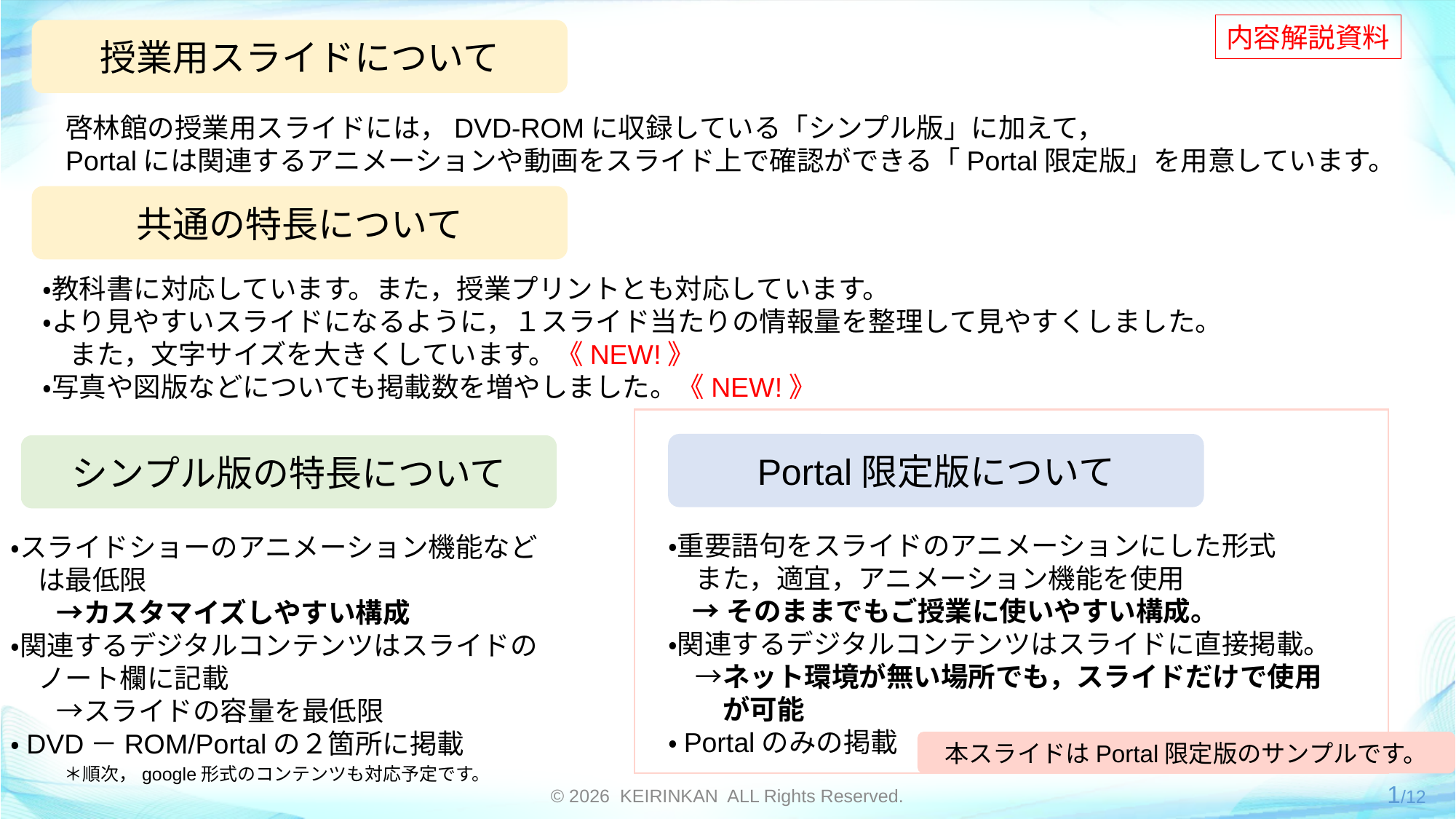

授業用スライドについて

啓林館の授業用スライドには，DVD-ROMに収録している「シンプル版」に加えて，
Portalには関連するアニメーションや動画をスライド上で確認ができる「Portal限定版」を用意しています。
共通の特長について

・教科書に対応しています。また，授業プリントとも対応しています。
・より見やすいスライドになるように，１スライド当たりの情報量を整理して見やすくしました。
　また，文字サイズを大きくしています。《NEW!》
・写真や図版などについても掲載数を増やしました。《NEW!》

Portal限定版について

シンプル版の特長について
・重要語句をスライドのアニメーションにした形式
　また，適宜，アニメーション機能を使用
    →そのままでもご授業に使いやすい構成。
・関連するデジタルコンテンツはスライドに直接掲載。
　→ネット環境が無い場所でも，スライドだけで使用
　　が可能
・Portalのみの掲載
・スライドショーのアニメーション機能など
　は最低限
　   →カスタマイズしやすい構成
・関連するデジタルコンテンツはスライドの
　ノート欄に記載
　   →スライドの容量を最低限
・DVD－ROM/Portalの２箇所に掲載
本スライドはPortal限定版のサンプルです。
＊順次，google形式のコンテンツも対応予定です。